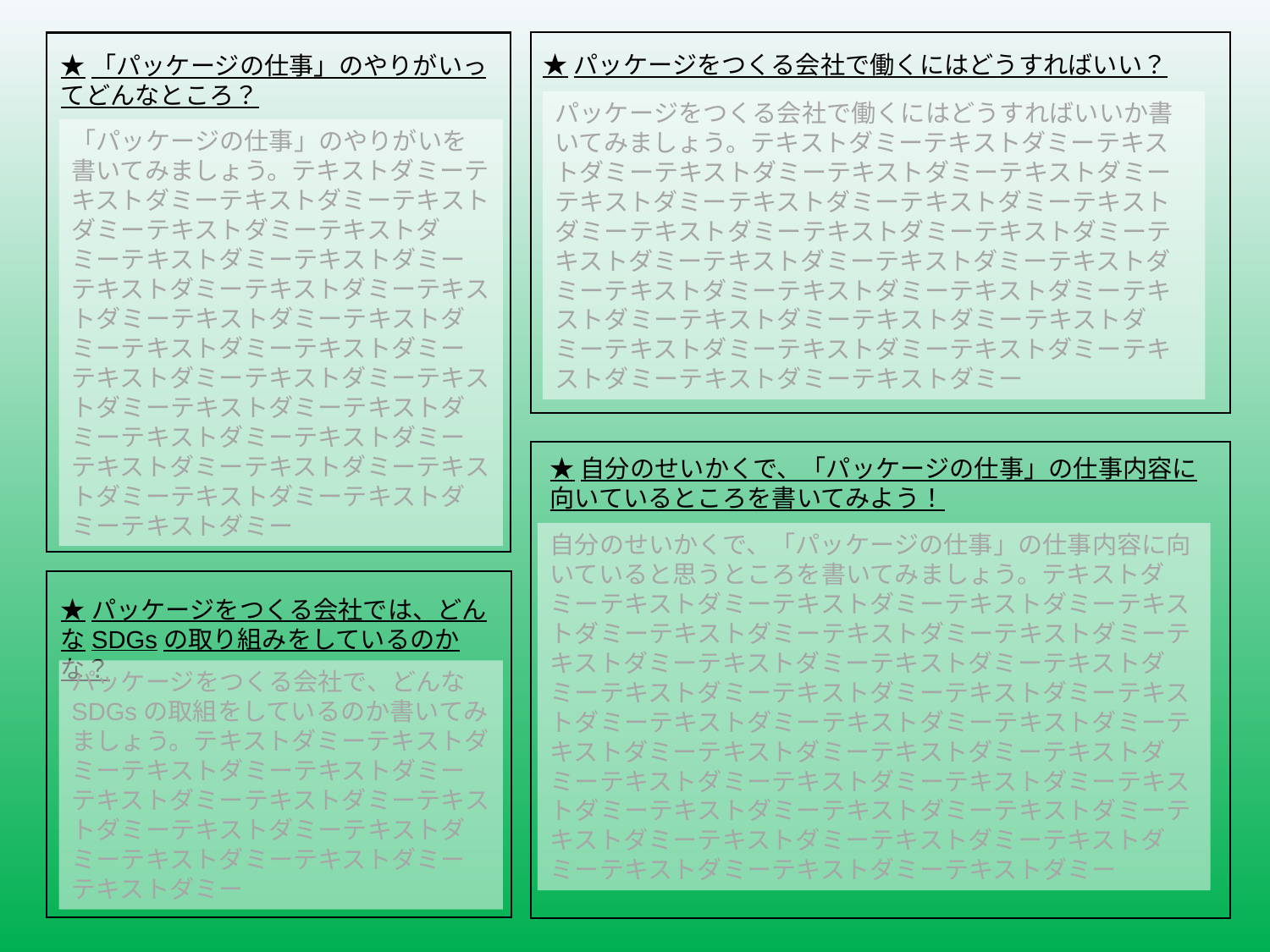

★パッケージをつくる会社で働くにはどうすればいい？
★「パッケージの仕事」のやりがいってどんなところ？
パッケージをつくる会社で働くにはどうすればいいか書いてみましょう。テキストダミーテキストダミーテキストダミーテキストダミーテキストダミーテキストダミーテキストダミーテキストダミーテキストダミーテキストダミーテキストダミーテキストダミーテキストダミーテキストダミーテキストダミーテキストダミーテキストダミーテキストダミーテキストダミーテキストダミーテキストダミーテキストダミーテキストダミーテキストダミーテキストダミーテキストダミーテキストダミーテキストダミーテキストダミーテキストダミー
「パッケージの仕事」のやりがいを書いてみましょう。テキストダミーテキストダミーテキストダミーテキストダミーテキストダミーテキストダミーテキストダミーテキストダミーテキストダミーテキストダミーテキストダミーテキストダミーテキストダミーテキストダミーテキストダミーテキストダミーテキストダミーテキストダミーテキストダミーテキストダミーテキストダミーテキストダミーテキストダミーテキストダミーテキストダミーテキストダミーテキストダミーテキストダミー

★自分のせいかくで、「パッケージの仕事」の仕事内容に向いているところを書いてみよう！
自分のせいかくで、「パッケージの仕事」の仕事内容に向いていると思うところを書いてみましょう。テキストダミーテキストダミーテキストダミーテキストダミーテキストダミーテキストダミーテキストダミーテキストダミーテキストダミーテキストダミーテキストダミーテキストダミーテキストダミーテキストダミーテキストダミーテキストダミーテキストダミーテキストダミーテキストダミーテキストダミーテキストダミーテキストダミーテキストダミーテキストダミーテキストダミーテキストダミーテキストダミーテキストダミーテキストダミーテキストダミーテキストダミーテキストダミーテキストダミーテキストダミーテキストダミーテキストダミーテキストダミー

★パッケージをつくる会社では、どんなSDGsの取り組みをしているのかな？
パッケージをつくる会社で、どんなSDGsの取組をしているのか書いてみましょう。テキストダミーテキストダミーテキストダミーテキストダミーテキストダミーテキストダミーテキストダミーテキストダミーテキストダミーテキストダミーテキストダミーテキストダミー